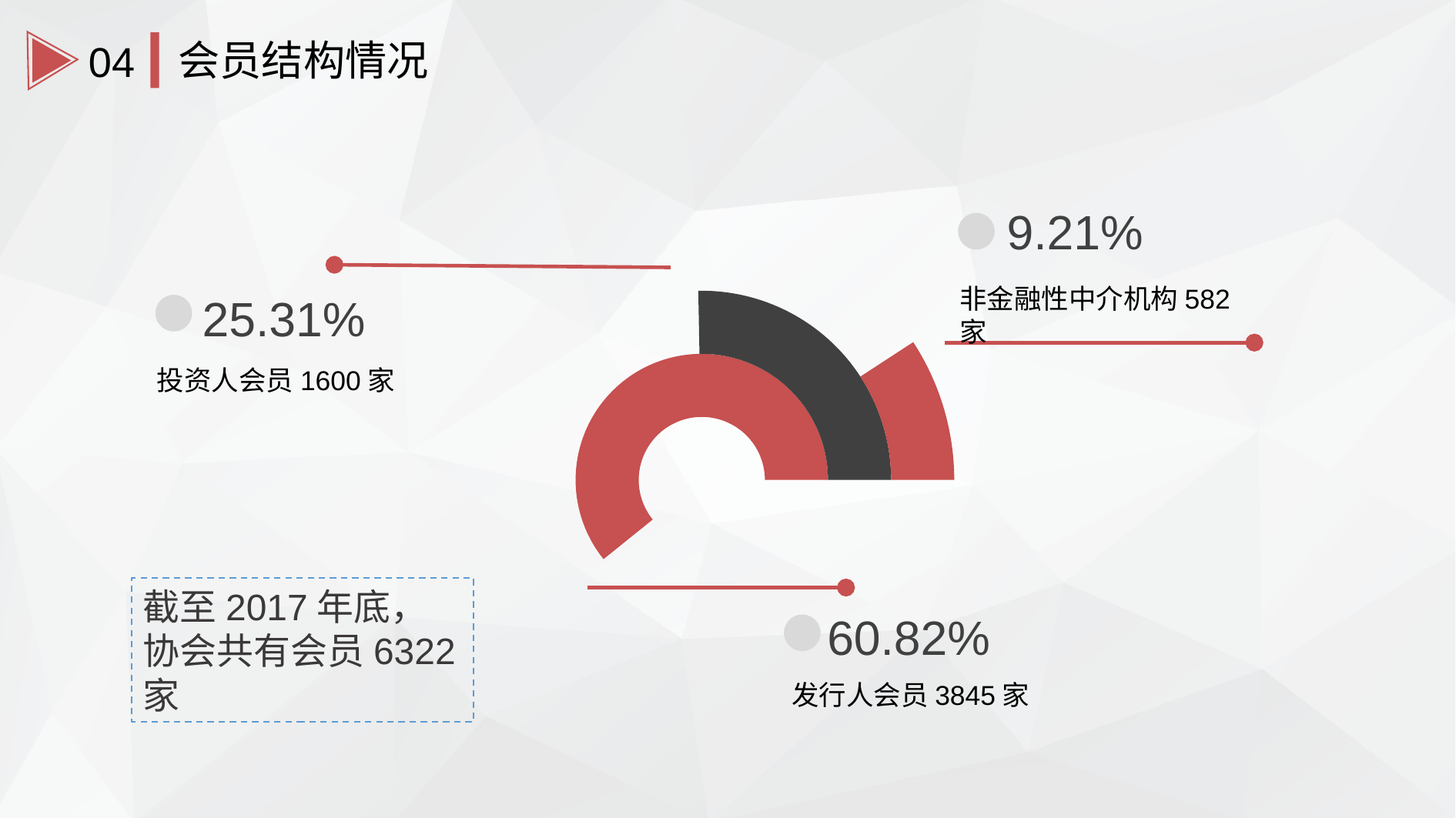

会员结构情况
04

### Chart

| Category | 销售额 | 销售额2 | 销售额3 | 列1 |
|---|---|---|---|---|
| 第一季度 | 39.2 | 0.0 | 0.0 | None |
| 第二季度 | 60.8 | 74.7 | 0.0 | None |
| 第三季度 | 0.0 | 25.3 | 90.8 | None |
| 第四季度 | 0.0 | 0.0 | 9.200000000000001 | None |
9.21%

非金融性中介机构582家
25.31%

投资人会员1600家

截至2017年底，协会共有会员6322家
60.82%

发行人会员3845家